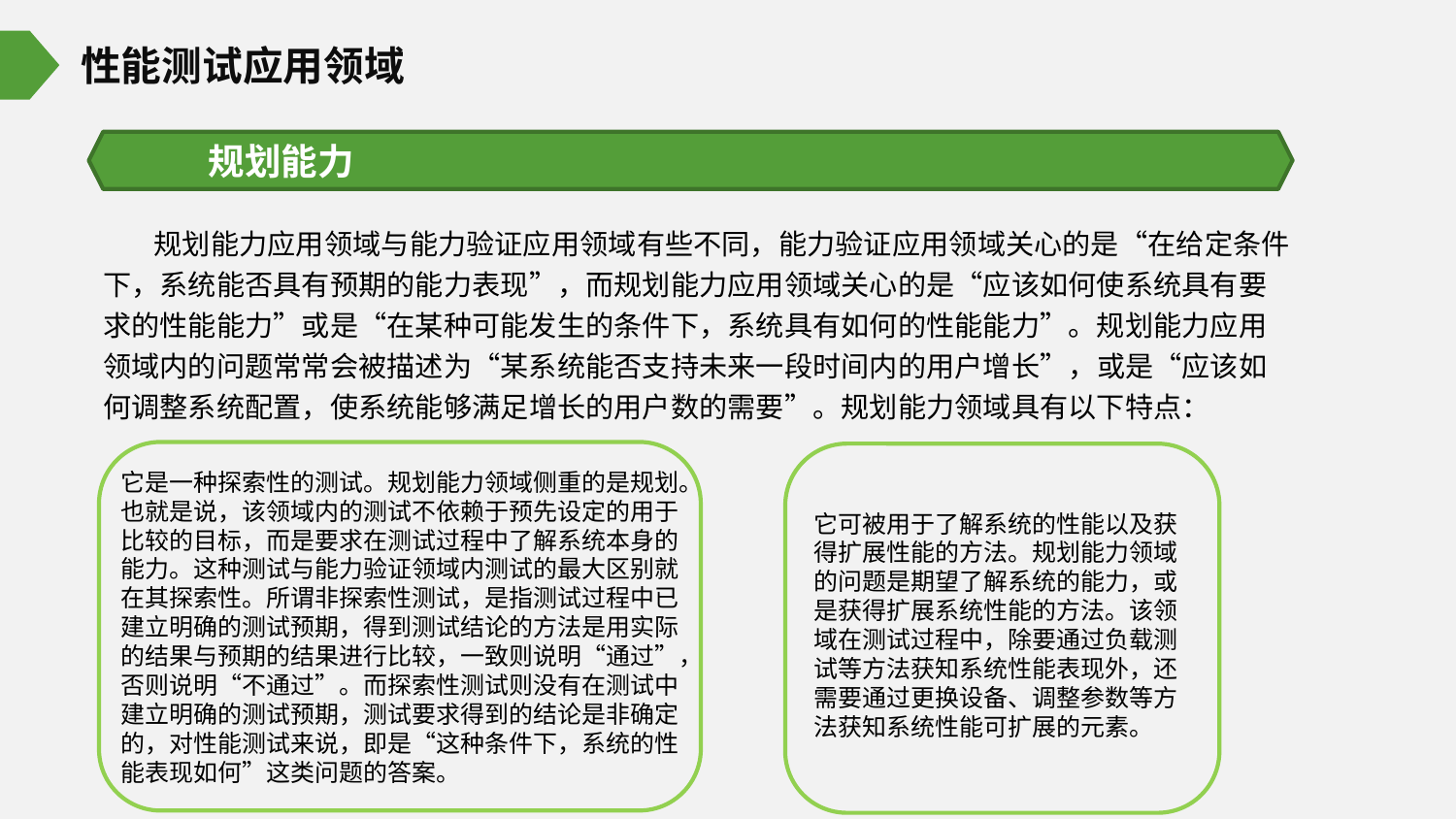

性能测试应用领域
规划能力
       规划能力应用领域与能力验证应用领域有些不同，能力验证应用领域关心的是“在给定条件下，系统能否具有预期的能力表现”，而规划能力应用领域关心的是“应该如何使系统具有要求的性能能力”或是“在某种可能发生的条件下，系统具有如何的性能能力”。规划能力应用领域内的问题常常会被描述为“某系统能否支持未来一段时间内的用户增长”，或是“应该如何调整系统配置，使系统能够满足增长的用户数的需要”。规划能力领域具有以下特点：

它是一种探索性的测试。规划能力领域侧重的是规划。也就是说，该领域内的测试不依赖于预先设定的用于比较的目标，而是要求在测试过程中了解系统本身的能力。这种测试与能力验证领域内测试的最大区别就在其探索性。所谓非探索性测试，是指测试过程中已建立明确的测试预期，得到测试结论的方法是用实际的结果与预期的结果进行比较，一致则说明“通过”，否则说明“不通过”。而探索性测试则没有在测试中建立明确的测试预期，测试要求得到的结论是非确定的，对性能测试来说，即是“这种条件下，系统的性能表现如何”这类问题的答案。
它可被用于了解系统的性能以及获得扩展性能的方法。规划能力领域的问题是期望了解系统的能力，或是获得扩展系统性能的方法。该领域在测试过程中，除要通过负载测试等方法获知系统性能表现外，还需要通过更换设备、调整参数等方法获知系统性能可扩展的元素。